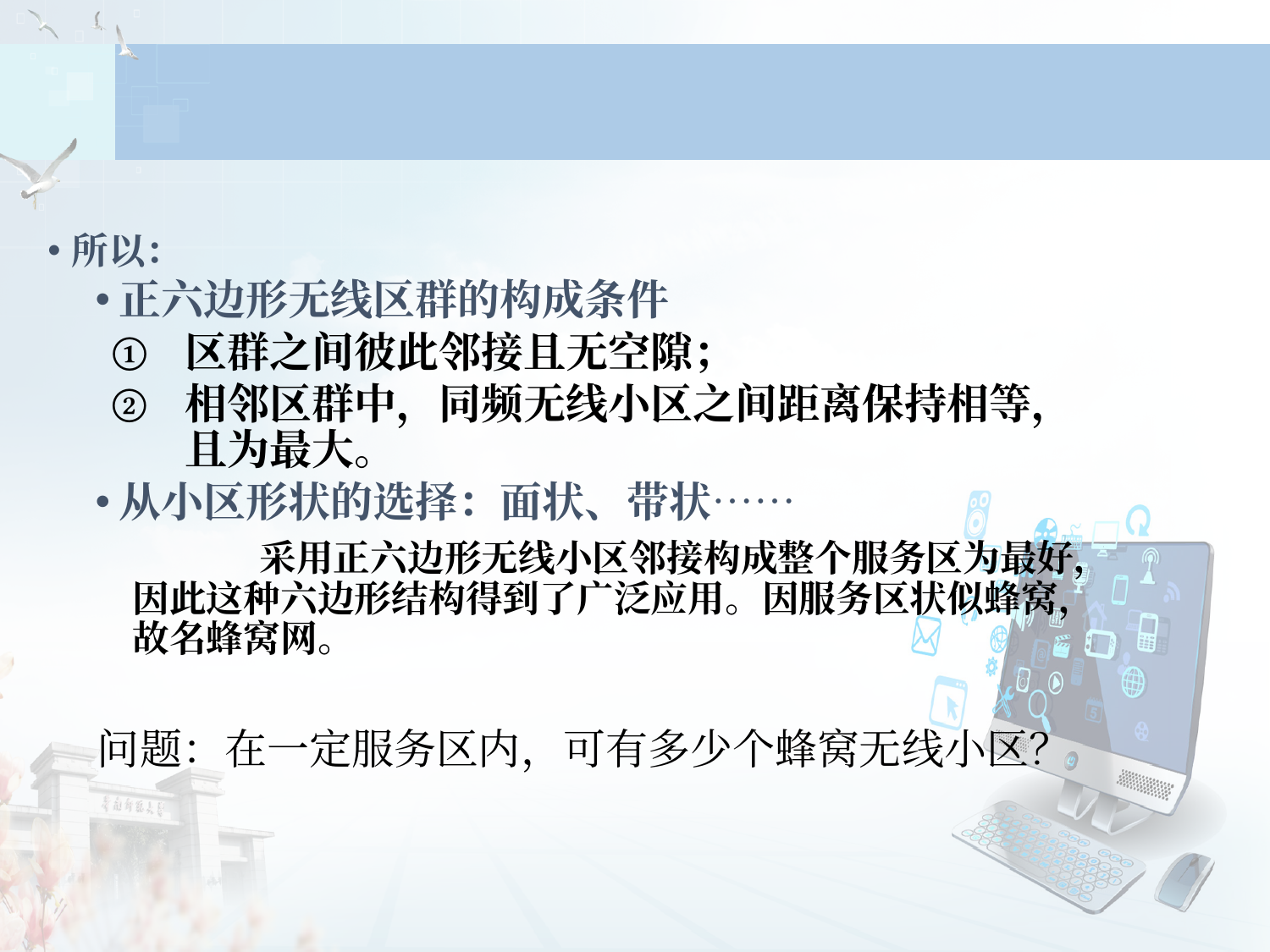

所以：
正六边形无线区群的构成条件
区群之间彼此邻接且无空隙；
相邻区群中，同频无线小区之间距离保持相等，且为最大。
从小区形状的选择：面状、带状……
		采用正六边形无线小区邻接构成整个服务区为最好，因此这种六边形结构得到了广泛应用。因服务区状似蜂窝，故名蜂窝网。

问题：在一定服务区内，可有多少个蜂窝无线小区？